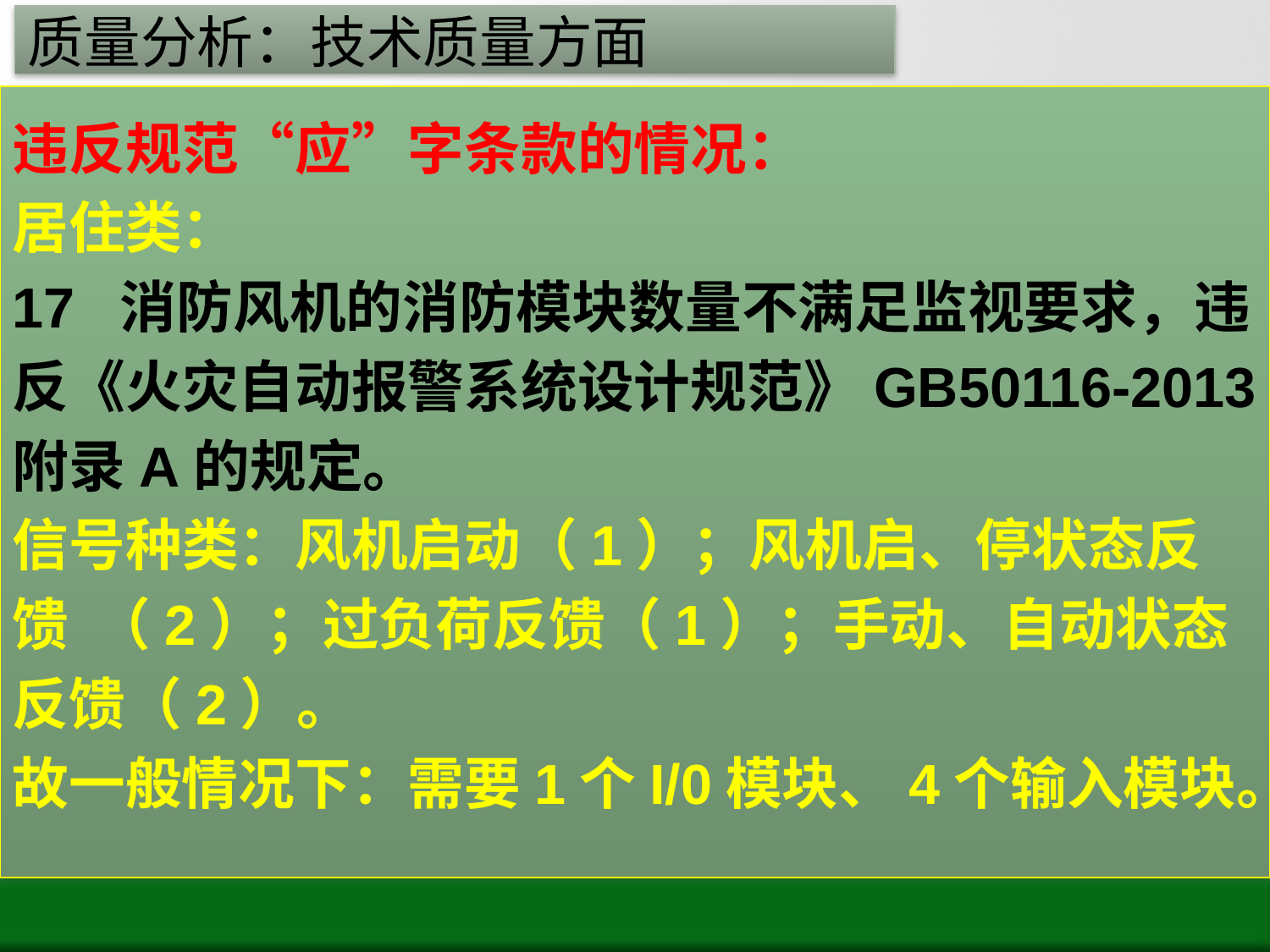

# 质量分析：技术质量方面
违反规范“应”字条款的情况：
居住类：
17  消防风机的消防模块数量不满足监视要求，违反《火灾自动报警系统设计规范》GB50116-2013附录A的规定。
信号种类：风机启动（1）；风机启、停状态反馈  （2）；过负荷反馈（1）；手动、自动状态反馈（2）。
故一般情况下：需要1个I/0模块、4个输入模块。